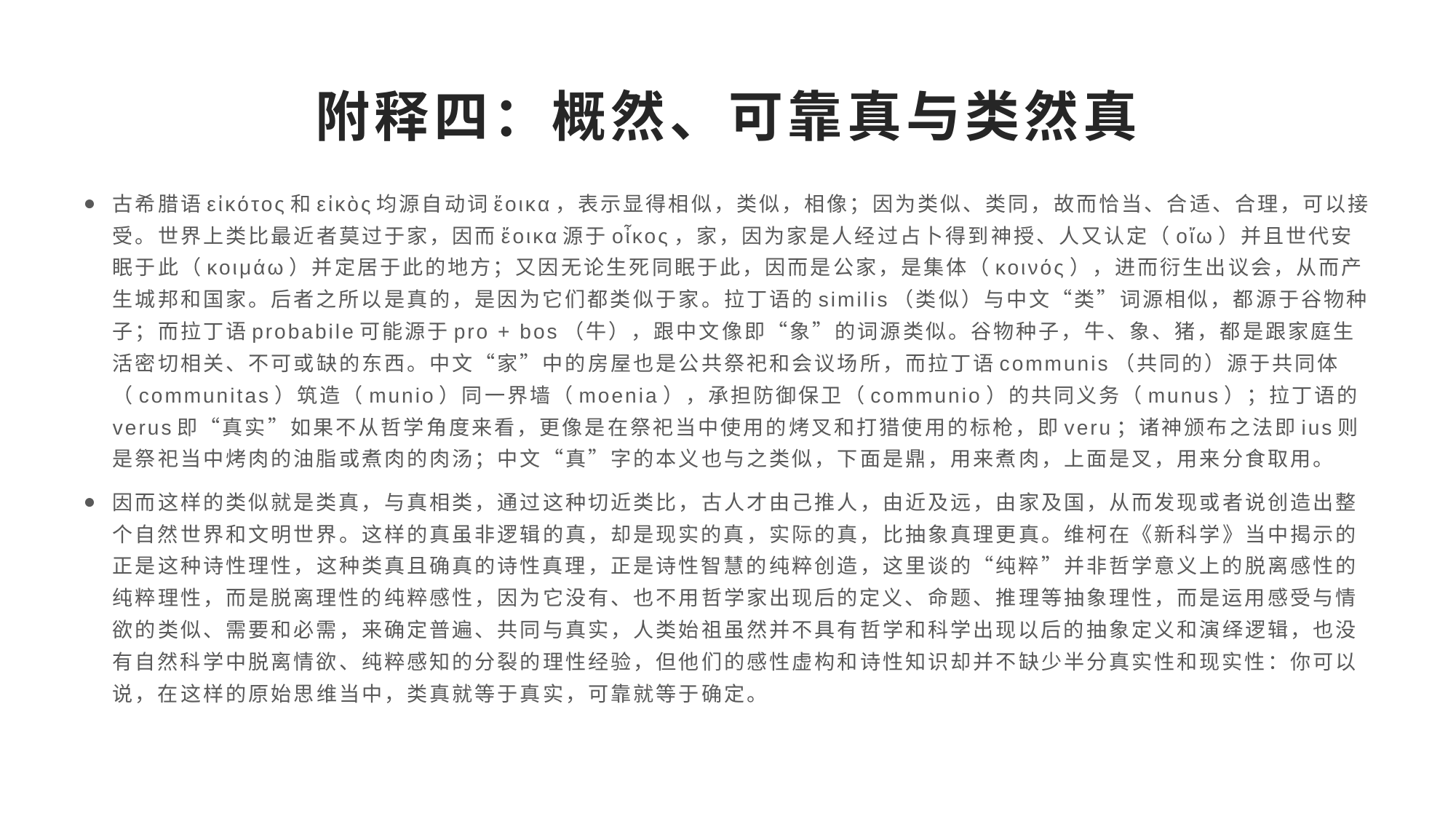

# 附释四：概然、可靠真与类然真
古希腊语εἰκότος和εἰκὸς均源自动词ἔοικα，表示显得相似，类似，相像；因为类似、类同，故而恰当、合适、合理，可以接受。世界上类比最近者莫过于家，因而ἔοικα源于οἶκος，家，因为家是人经过占卜得到神授、人又认定（οἴω）并且世代安眠于此（κοιμάω）并定居于此的地方；又因无论生死同眠于此，因而是公家，是集体（κοινός），进而衍生出议会，从而产生城邦和国家。后者之所以是真的，是因为它们都类似于家。拉丁语的similis（类似）与中文“类”词源相似，都源于谷物种子；而拉丁语probabile可能源于pro + bos（牛），跟中文像即“象”的词源类似。谷物种子，牛、象、猪，都是跟家庭生活密切相关、不可或缺的东西。中文“家”中的房屋也是公共祭祀和会议场所，而拉丁语communis（共同的）源于共同体（communitas）筑造（munio）同一界墙（moenia），承担防御保卫（communio）的共同义务（munus）；拉丁语的verus即“真实”如果不从哲学角度来看，更像是在祭祀当中使用的烤叉和打猎使用的标枪，即veru；诸神颁布之法即ius则是祭祀当中烤肉的油脂或煮肉的肉汤；中文“真”字的本义也与之类似，下面是鼎，用来煮肉，上面是叉，用来分食取用。
因而这样的类似就是类真，与真相类，通过这种切近类比，古人才由己推人，由近及远，由家及国，从而发现或者说创造出整个自然世界和文明世界。这样的真虽非逻辑的真，却是现实的真，实际的真，比抽象真理更真。维柯在《新科学》当中揭示的正是这种诗性理性，这种类真且确真的诗性真理，正是诗性智慧的纯粹创造，这里谈的“纯粹”并非哲学意义上的脱离感性的纯粹理性，而是脱离理性的纯粹感性，因为它没有、也不用哲学家出现后的定义、命题、推理等抽象理性，而是运用感受与情欲的类似、需要和必需，来确定普遍、共同与真实，人类始祖虽然并不具有哲学和科学出现以后的抽象定义和演绎逻辑，也没有自然科学中脱离情欲、纯粹感知的分裂的理性经验，但他们的感性虚构和诗性知识却并不缺少半分真实性和现实性：你可以说，在这样的原始思维当中，类真就等于真实，可靠就等于确定。